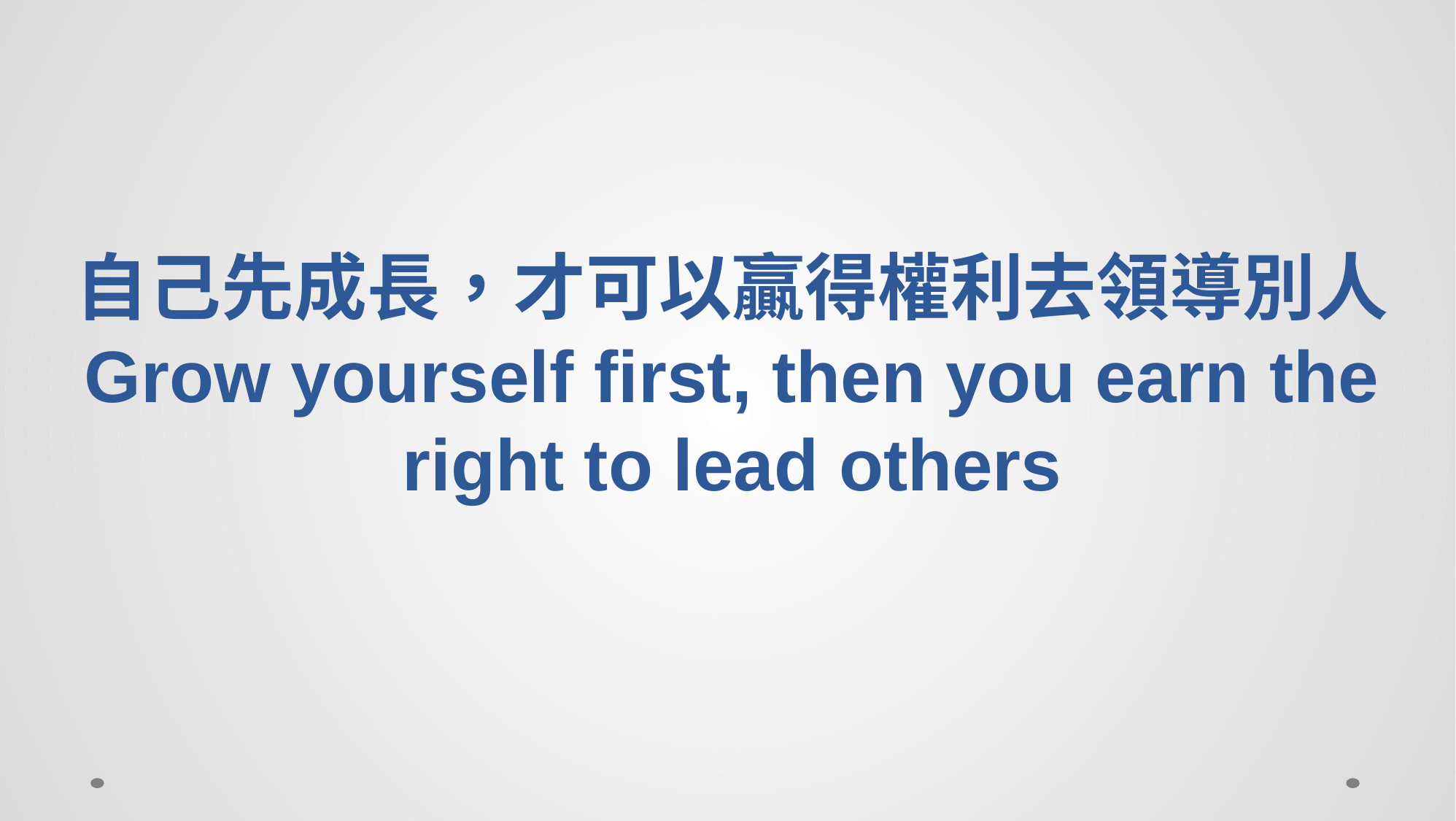

自己先成長，才可以贏得權利去領導別人
Grow yourself first, then you earn the right to lead others